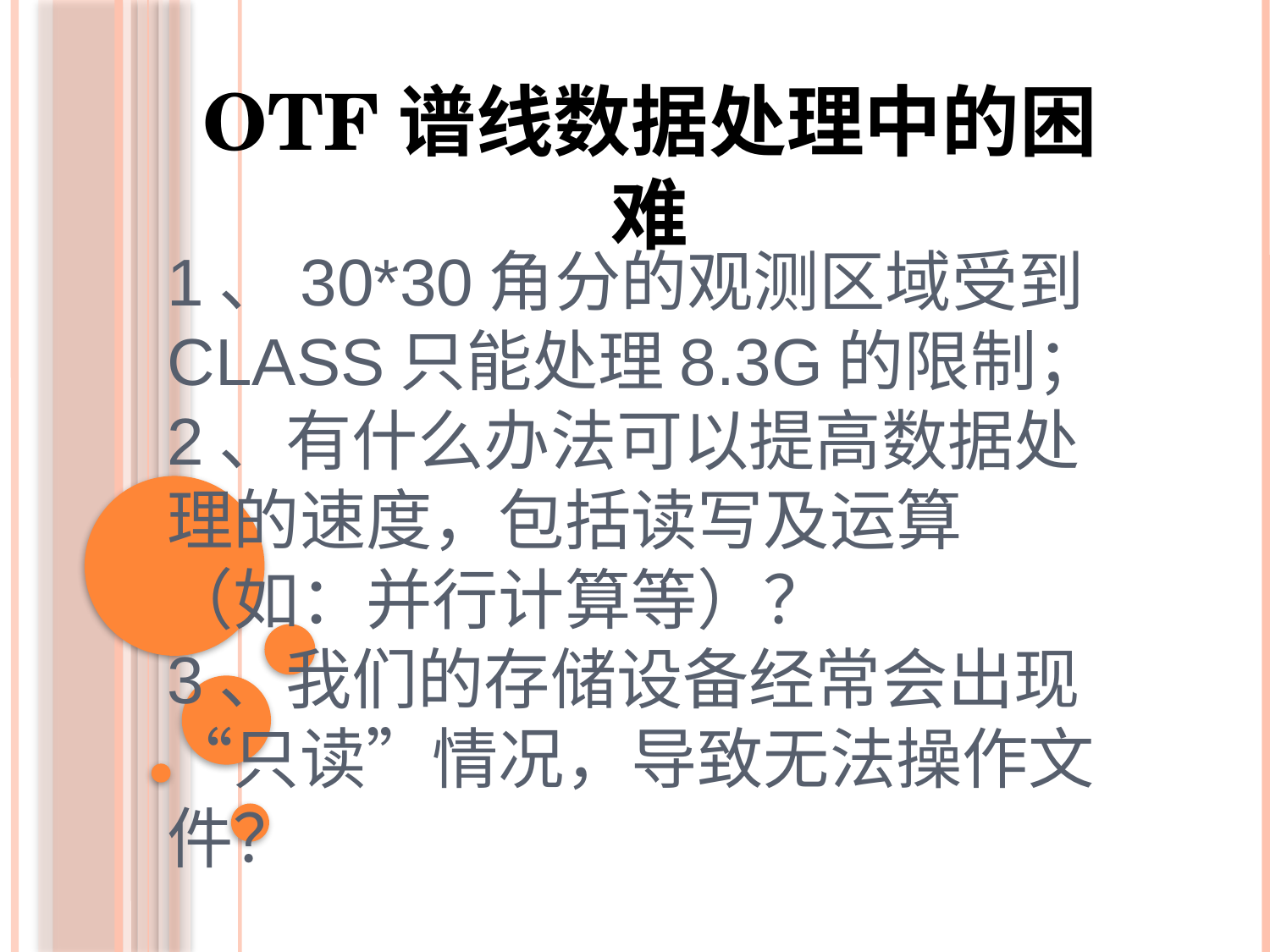

OTF谱线数据处理中的困难

# 1、30*30角分的观测区域受到CLASS只能处理8.3G的限制； 2、有什么办法可以提高数据处理的速度，包括读写及运算（如：并行计算等）？ 3、我们的存储设备经常会出现“只读”情况，导致无法操作文件？